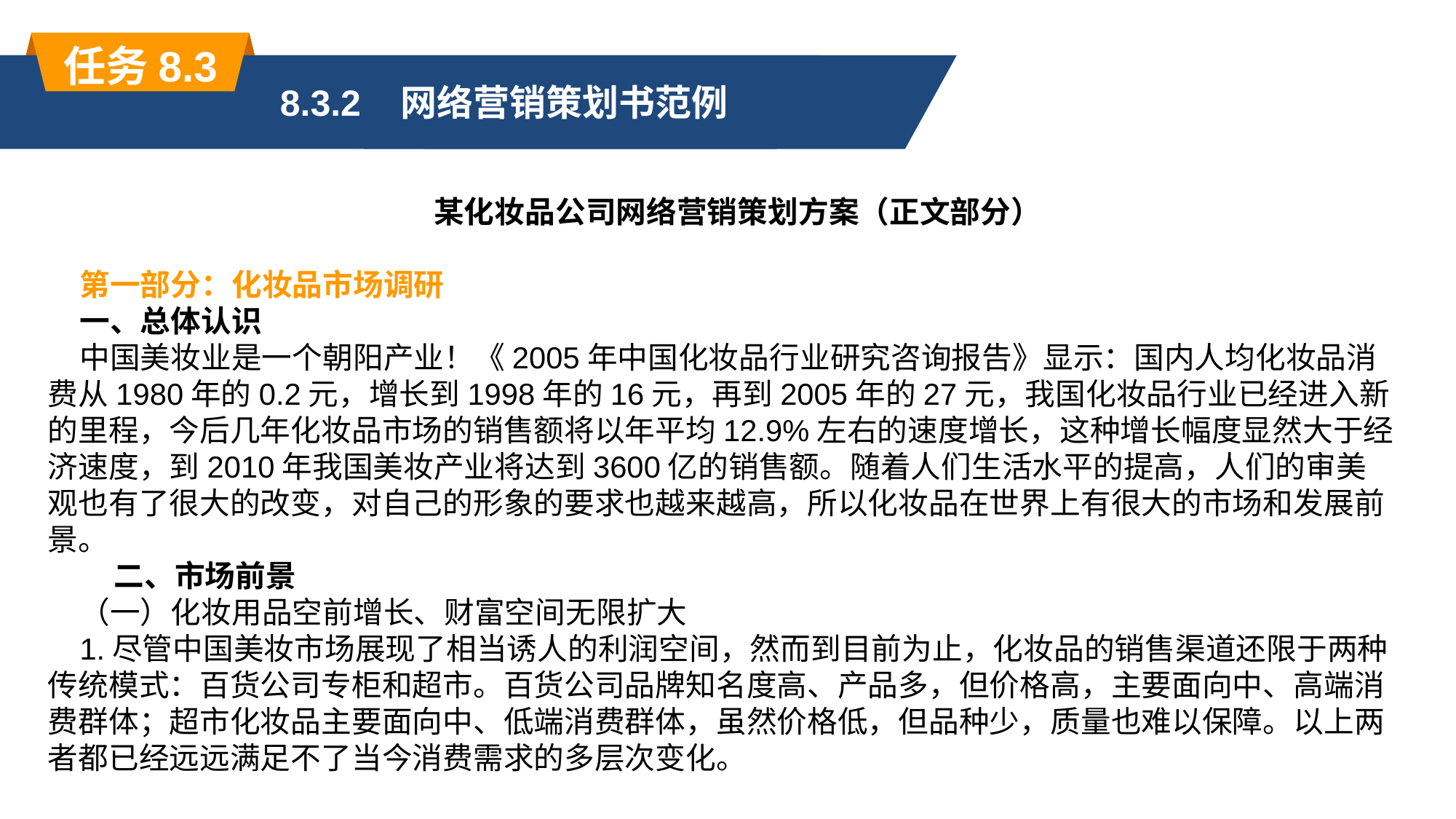

任务8.3
HUANXIANG PPT

单击此处添加标题文本内容
8.3.2   网络营销策划书范例
某化妆品公司网络营销策划方案（正文部分）

第一部分：化妆品市场调研
一、总体认识
中国美妆业是一个朝阳产业！《2005年中国化妆品行业研究咨询报告》显示：国内人均化妆品消费从1980年的0.2元，增长到1998年的16元，再到2005年的27元，我国化妆品行业已经进入新的里程，今后几年化妆品市场的销售额将以年平均12.9%左右的速度增长，这种增长幅度显然大于经济速度，到2010年我国美妆产业将达到3600亿的销售额。随着人们生活水平的提高，人们的审美观也有了很大的改变，对自己的形象的要求也越来越高，所以化妆品在世界上有很大的市场和发展前景。
    二、市场前景
（一）化妆用品空前增长、财富空间无限扩大
1.尽管中国美妆市场展现了相当诱人的利润空间，然而到目前为止，化妆品的销售渠道还限于两种传统模式：百货公司专柜和超市。百货公司品牌知名度高、产品多，但价格高，主要面向中、高端消费群体；超市化妆品主要面向中、低端消费群体，虽然价格低，但品种少，质量也难以保障。以上两者都已经远远满足不了当今消费需求的多层次变化。